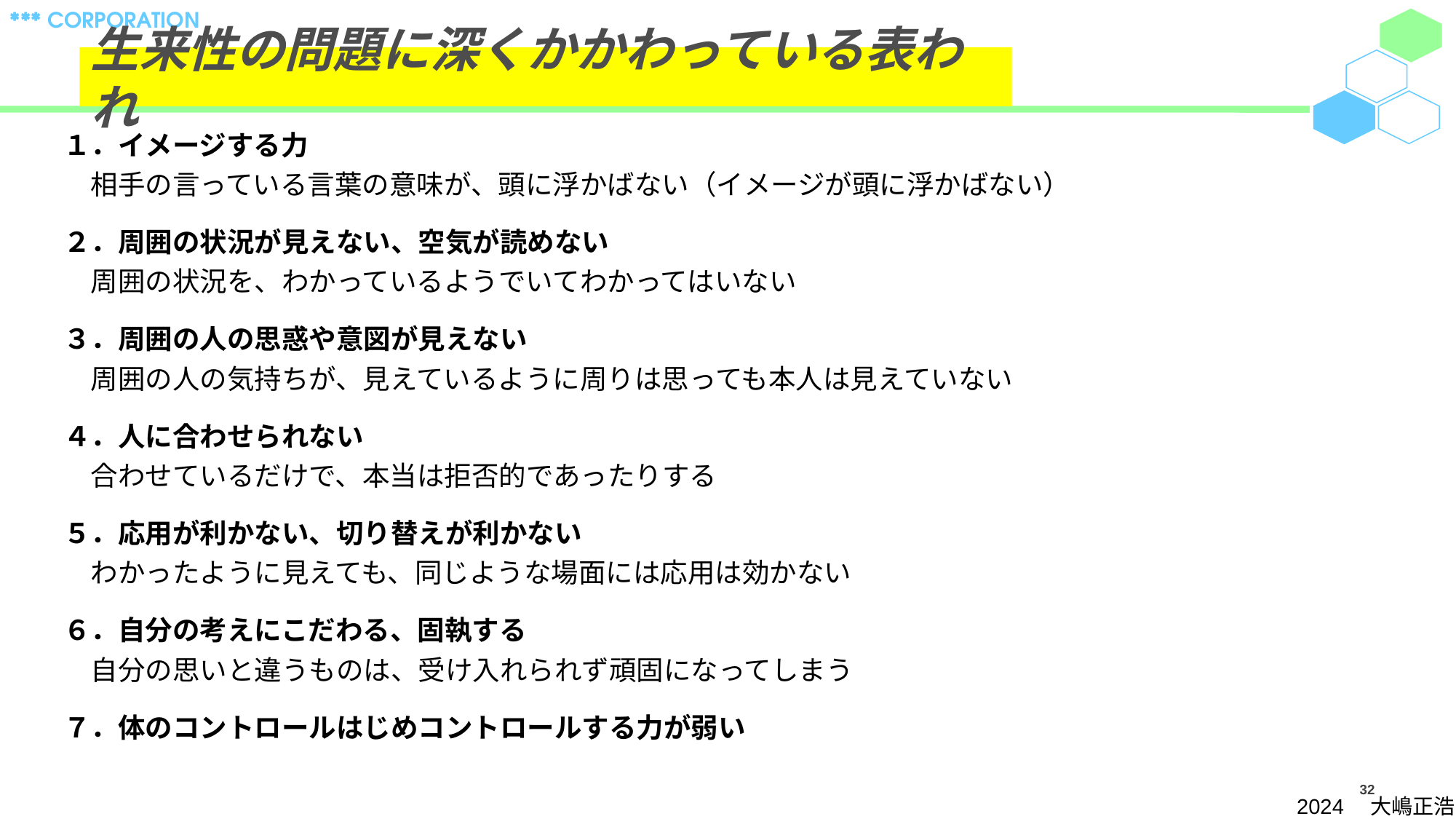

# 生来性の問題に深くかかわっている表われ
１．イメージする力
　相手の言っている言葉の意味が、頭に浮かばない（イメージが頭に浮かばない）
２．周囲の状況が見えない、空気が読めない
　周囲の状況を、わかっているようでいてわかってはいない
３．周囲の人の思惑や意図が見えない
　周囲の人の気持ちが、見えているように周りは思っても本人は見えていない
４．人に合わせられない
　合わせているだけで、本当は拒否的であったりする
５．応用が利かない、切り替えが利かない
　わかったように見えても、同じような場面には応用は効かない
６．自分の考えにこだわる、固執する
　自分の思いと違うものは、受け入れられず頑固になってしまう
７．体のコントロールはじめコントロールする力が弱い

32
2024　大嶋正浩